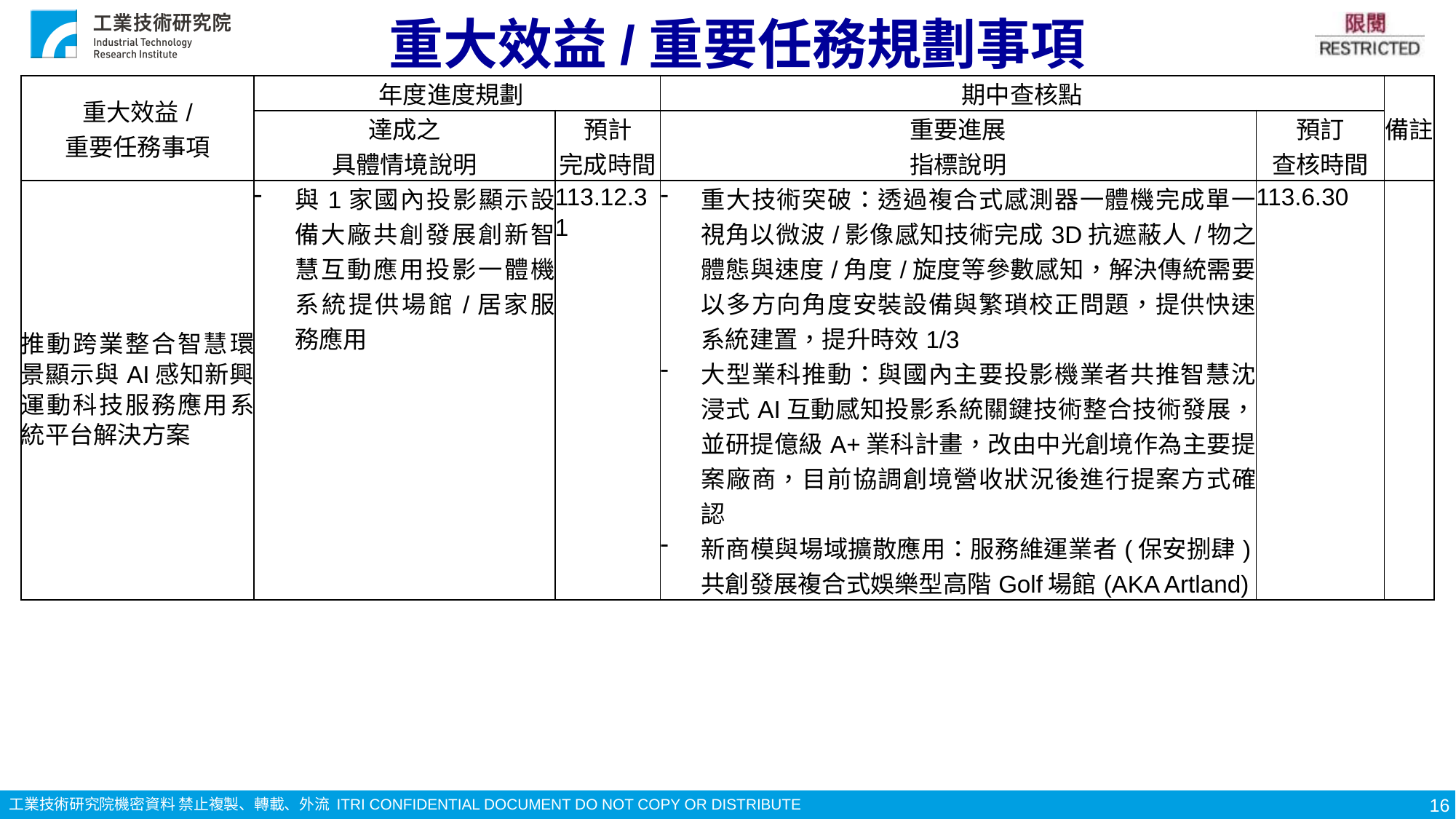

# 重大效益/重要任務規劃事項
| 重大效益/ 重要任務事項 | 年度進度規劃 |  | 期中查核點 |  | 備註 |
| --- | --- | --- | --- | --- | --- |
|  | 達成之 具體情境說明 | 預計 完成時間 | 重要進展 指標說明 | 預訂 查核時間 |  |
| 推動跨業整合智慧環景顯示與AI感知新興運動科技服務應用系統平台解決方案 | 與1家國內投影顯示設備大廠共創發展創新智慧互動應用投影一體機系統提供場館/居家服務應用 | 113.12.31 | 重大技術突破：透過複合式感測器一體機完成單一視角以微波/影像感知技術完成3D抗遮蔽人/物之體態與速度/角度/旋度等參數感知，解決傳統需要以多方向角度安裝設備與繁瑣校正問題，提供快速系統建置，提升時效1/3 大型業科推動：與國內主要投影機業者共推智慧沈浸式AI互動感知投影系統關鍵技術整合技術發展，並研提億級A+業科計畫，改由中光創境作為主要提案廠商，目前協調創境營收狀況後進行提案方式確認 新商模與場域擴散應用：服務維運業者(保安捌肆)共創發展複合式娛樂型高階Golf場館(AKA Artland) | 113.6.30 |  |
16